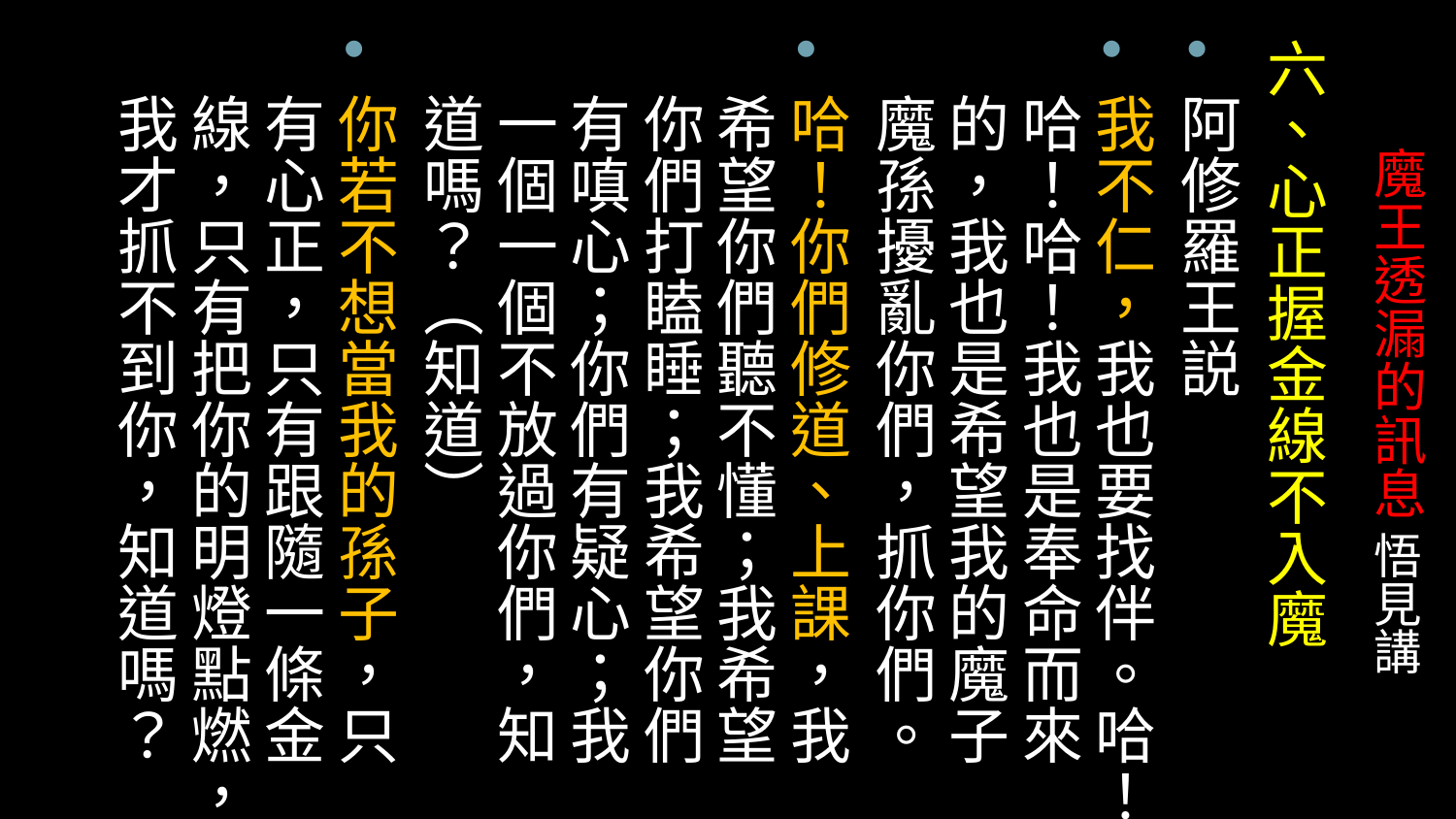

六、心正握金線不入魔
阿修羅王説
我不仁，我也要找伴。哈！哈！哈！我也是奉命而來的，我也是希望我的魔子魔孫擾亂你們，抓你們。
哈！你們修道、上課，我希望你們聽不懂；我希望你們打瞌睡；我希望你們有嗔心；你們有疑心；我一個一個不放過你們，知道嗎？（知道）
你若不想當我的孫子，只有心正，只有跟隨一條金線，只有把你的明燈點燃，我才抓不到你，知道嗎？

# 魔王透漏的訊息 悟見講